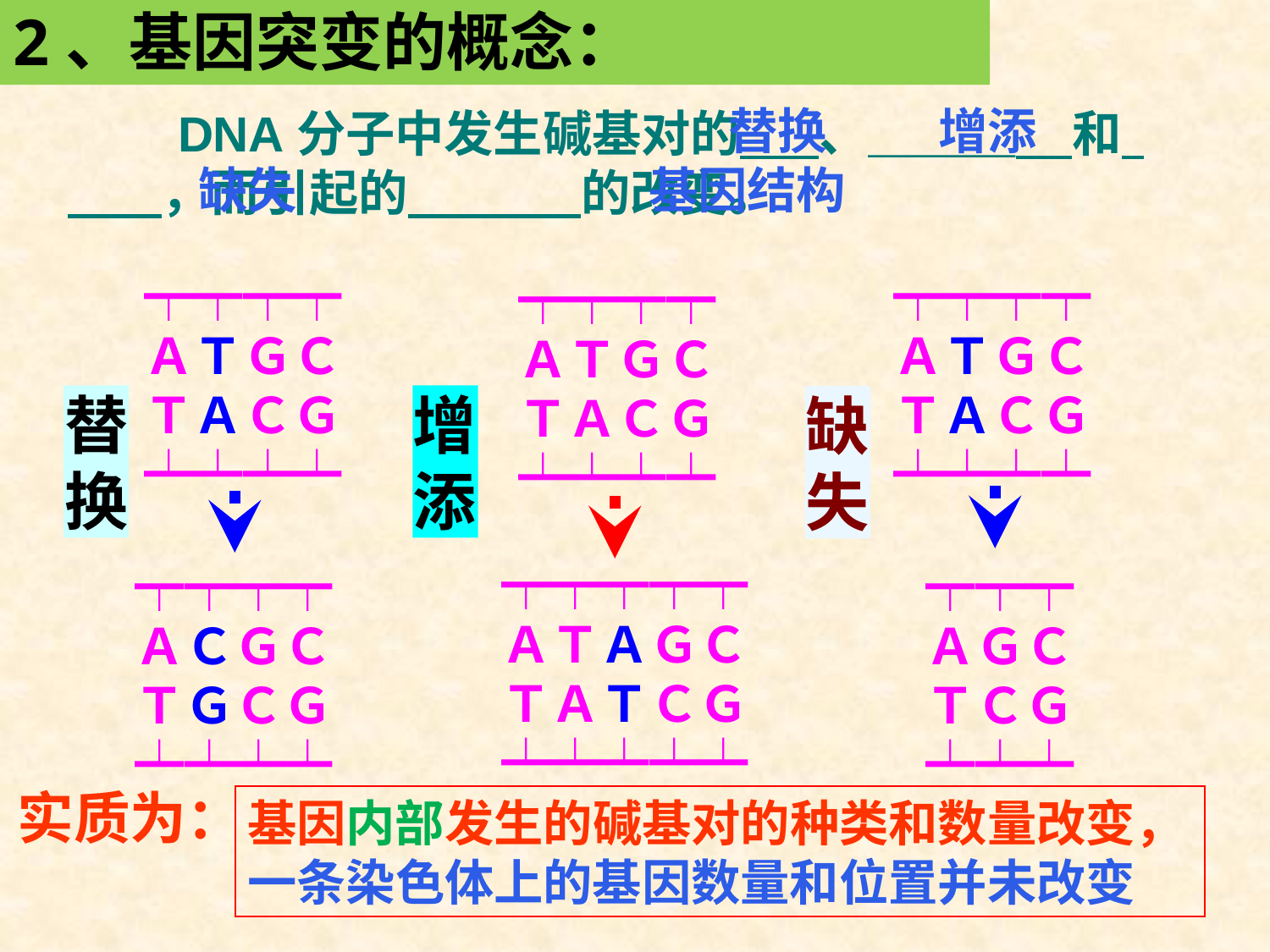

2、基因突变的概念：
替换
增添
　　DNA分子中发生碱基对的       、＿＿＿     和   　    ，而引起的     　      的改变。
缺失
基因结构
┯┯┯┯
ＡＴＧＣ
ＴＡＣＧ
┷┷┷┷
┯┯┯┯
ＡＴＧＣ
ＴＡＣＧ
┷┷┷┷
┯┯┯┯
ＡＴＧＣ
ＴＡＣＧ
┷┷┷┷
替换
增添
缺失
┯┯┯┯┯
ＡＴＡＧＣ
ＴＡＴＣＧ
┷┷┷┷┷
┯┯┯┯
ＡＣＧＣ
ＴＧＣＧ
┷┷┷┷
┯┯┯
ＡＧＣ
ＴＣＧ
┷┷┷
实质为：
基因内部发生的碱基对的种类和数量改变，一条染色体上的基因数量和位置并未改变